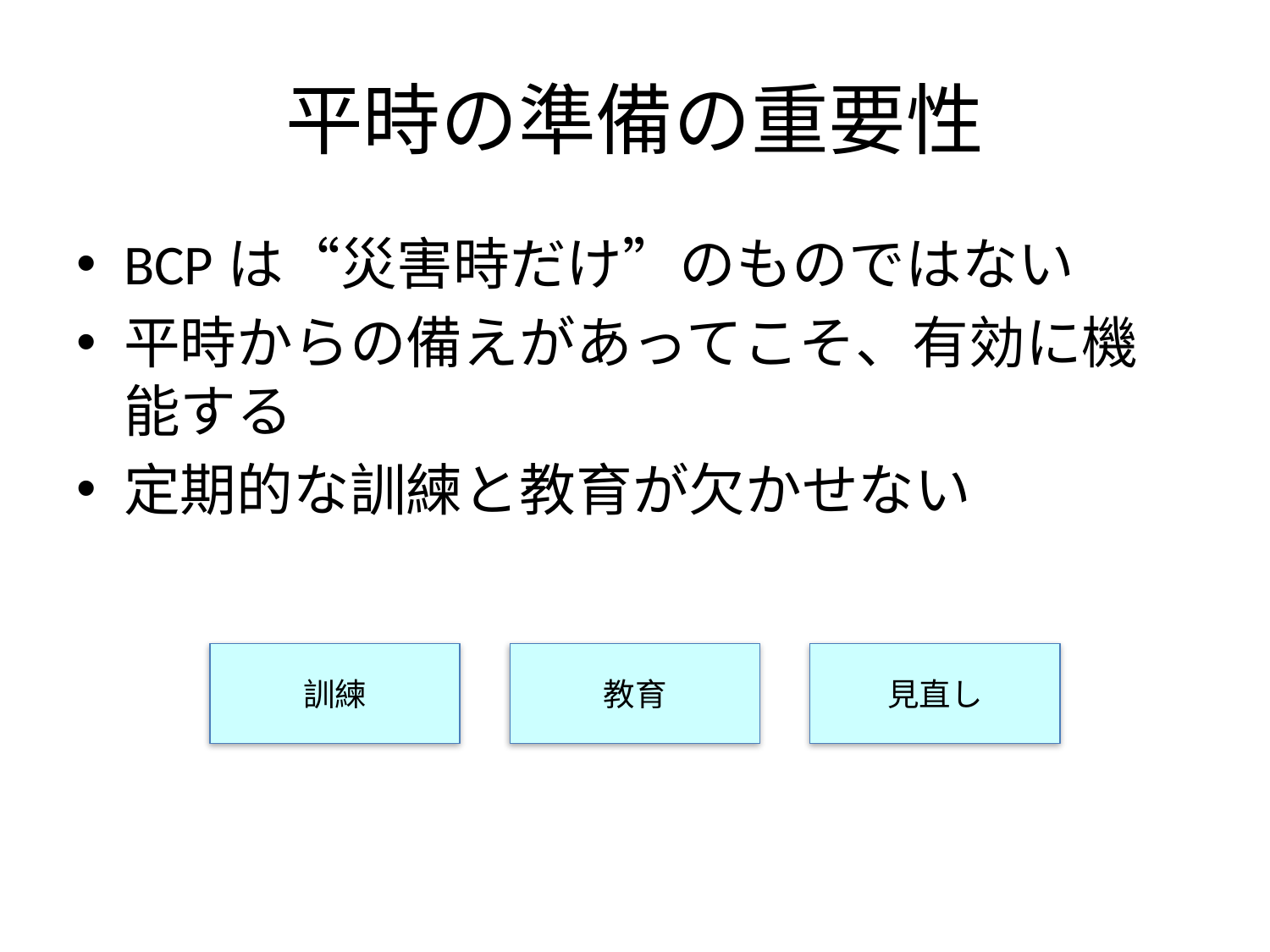

# 平時の準備の重要性
BCPは“災害時だけ”のものではない
平時からの備えがあってこそ、有効に機能する
定期的な訓練と教育が欠かせない
訓練
教育
見直し